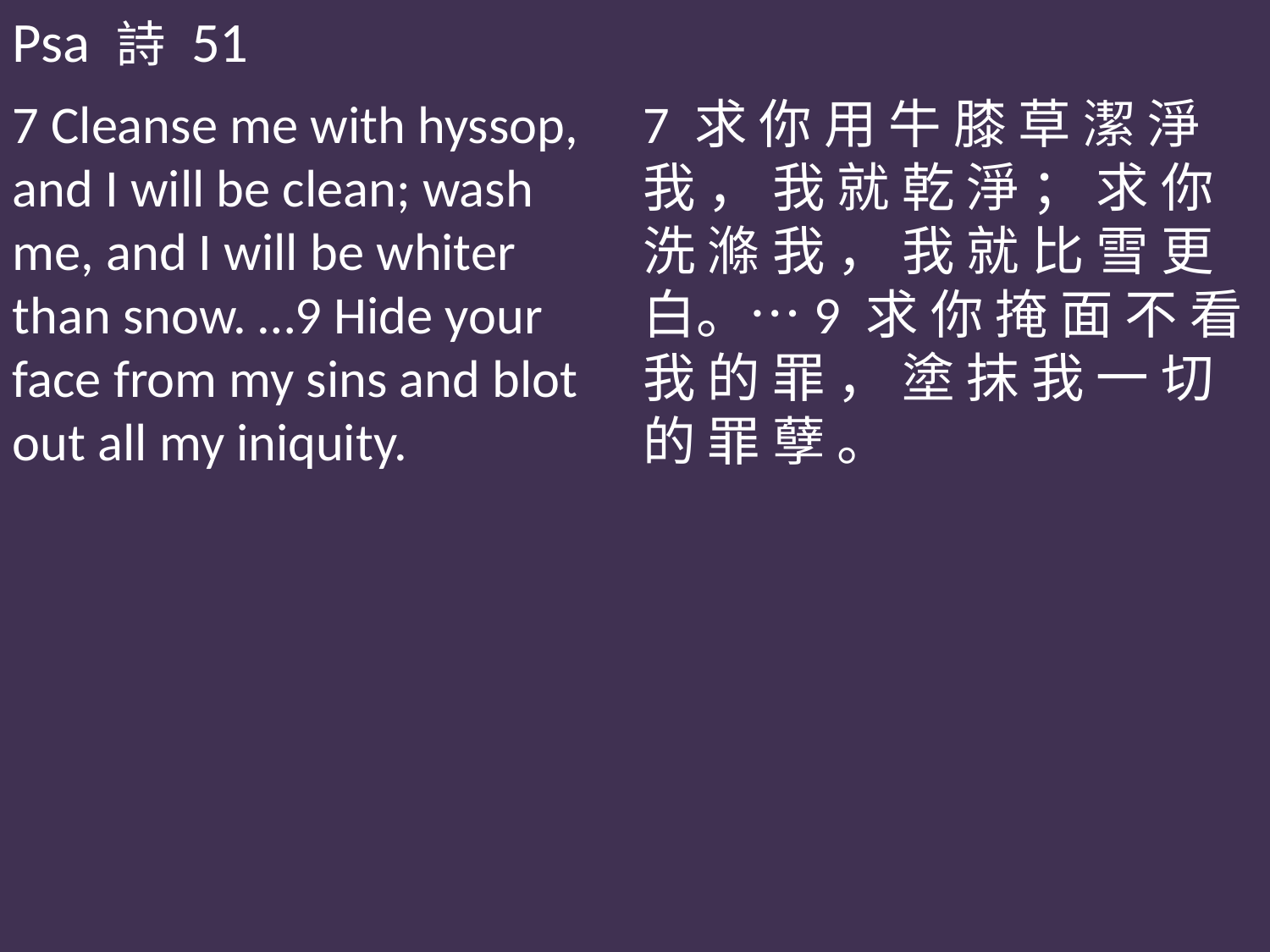

Psa 詩 51
7 Cleanse me with hyssop, and I will be clean; wash me, and I will be whiter than snow. …9 Hide your face from my sins and blot out all my iniquity.
7 求 你 用 牛 膝 草 潔 淨 我 ， 我 就 乾 淨 ； 求 你 洗 滌 我 ， 我 就 比 雪 更 白。…9 求 你 掩 面 不 看 我 的 罪 ， 塗 抹 我 一 切 的 罪 孽 。